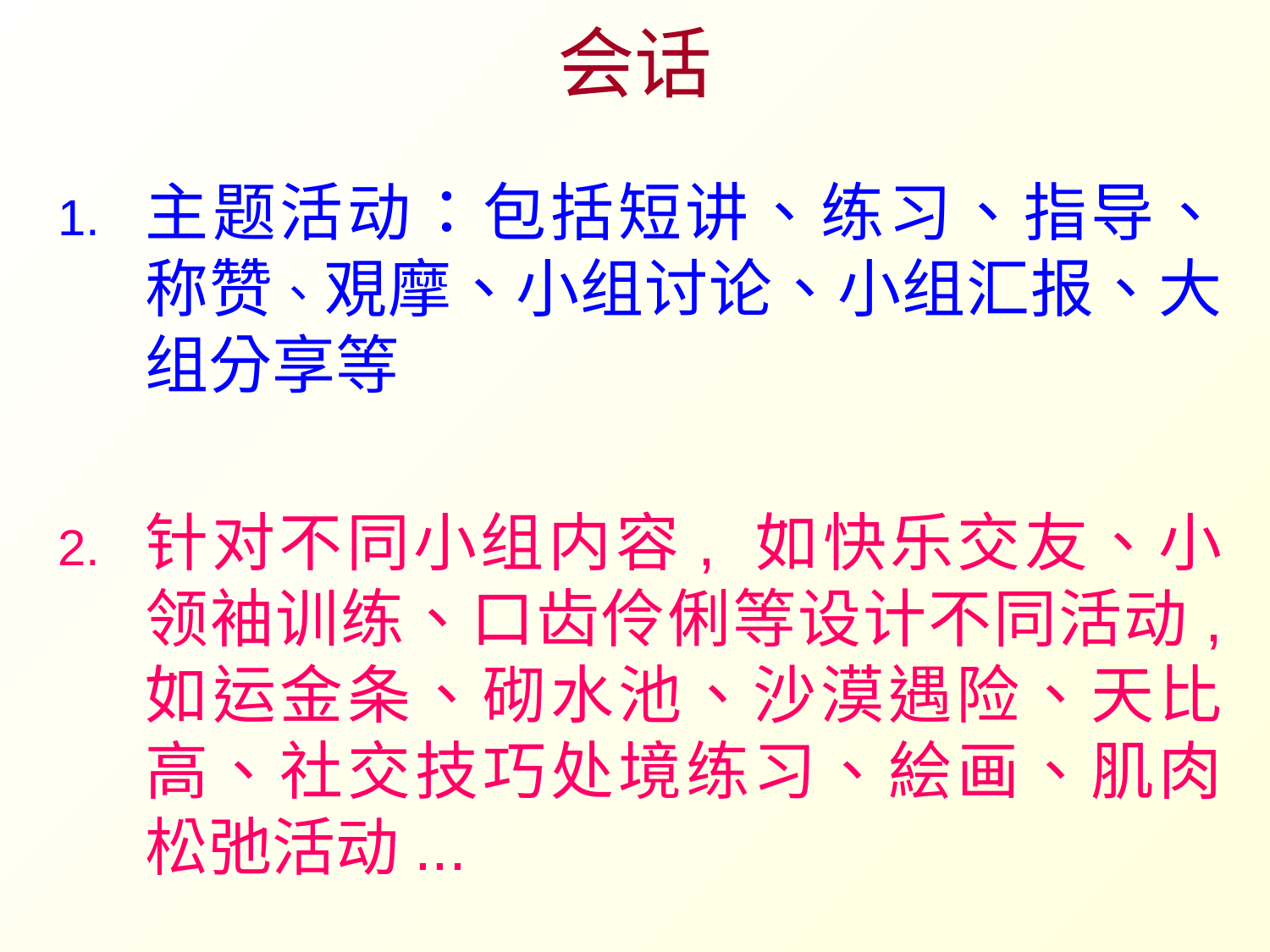

# 会话
主题活动：包括短讲、练习、指导、称赞、覌摩、小组讨论、小组汇报、大组分享等

针对不同小组内容, 如快乐交友、小领袖训练、口齿伶俐等设计不同活动, 如运金条、砌水池、沙漠遇险、天比高、社交技巧处境练习、絵画、肌肉松弛活动...